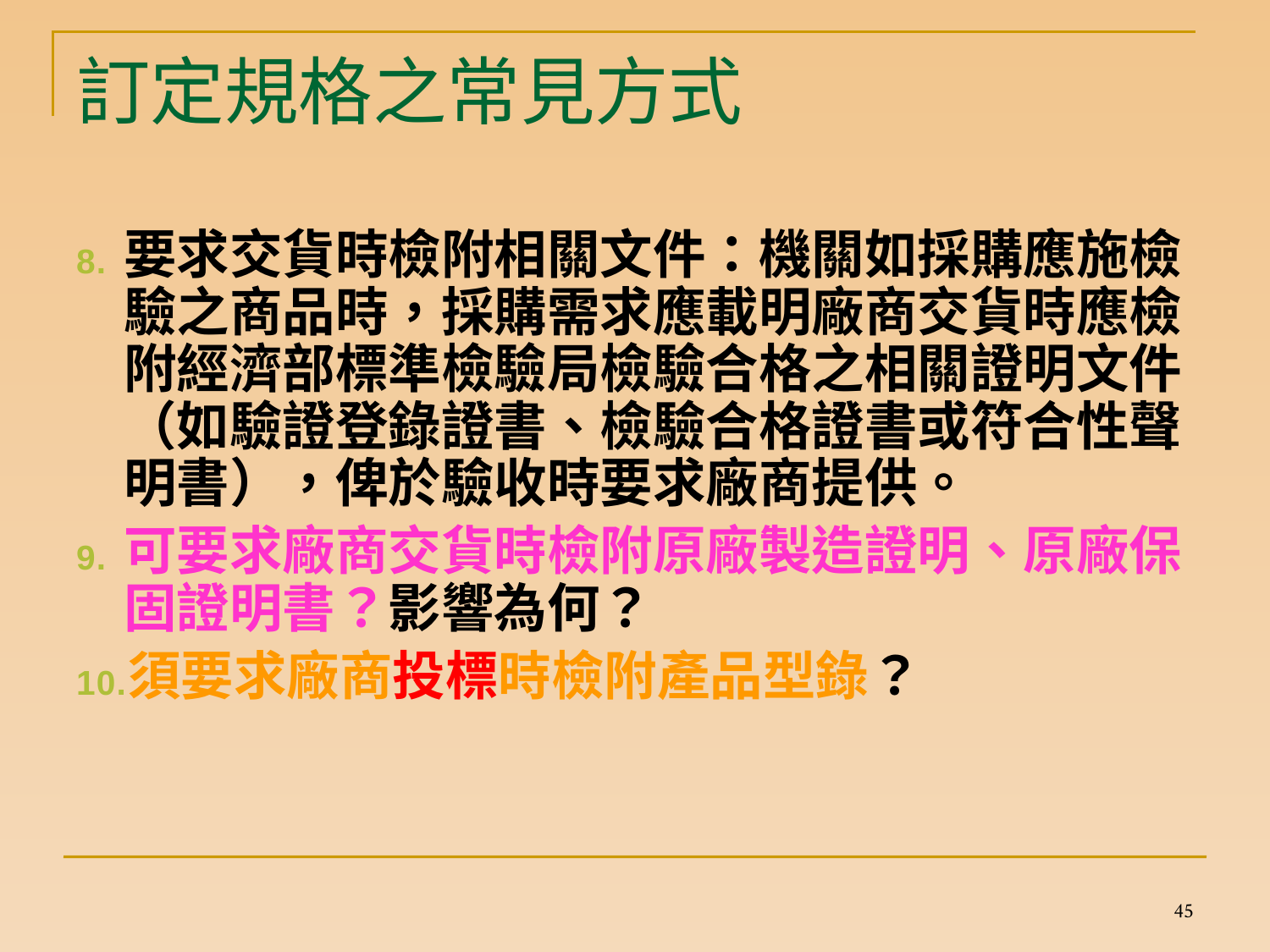

# 訂定規格之常見方式
要求交貨時檢附相關文件：機關如採購應施檢驗之商品時，採購需求應載明廠商交貨時應檢附經濟部標準檢驗局檢驗合格之相關證明文件（如驗證登錄證書、檢驗合格證書或符合性聲明書），俾於驗收時要求廠商提供。
可要求廠商交貨時檢附原廠製造證明、原廠保固證明書？影響為何？
須要求廠商投標時檢附產品型錄？
45